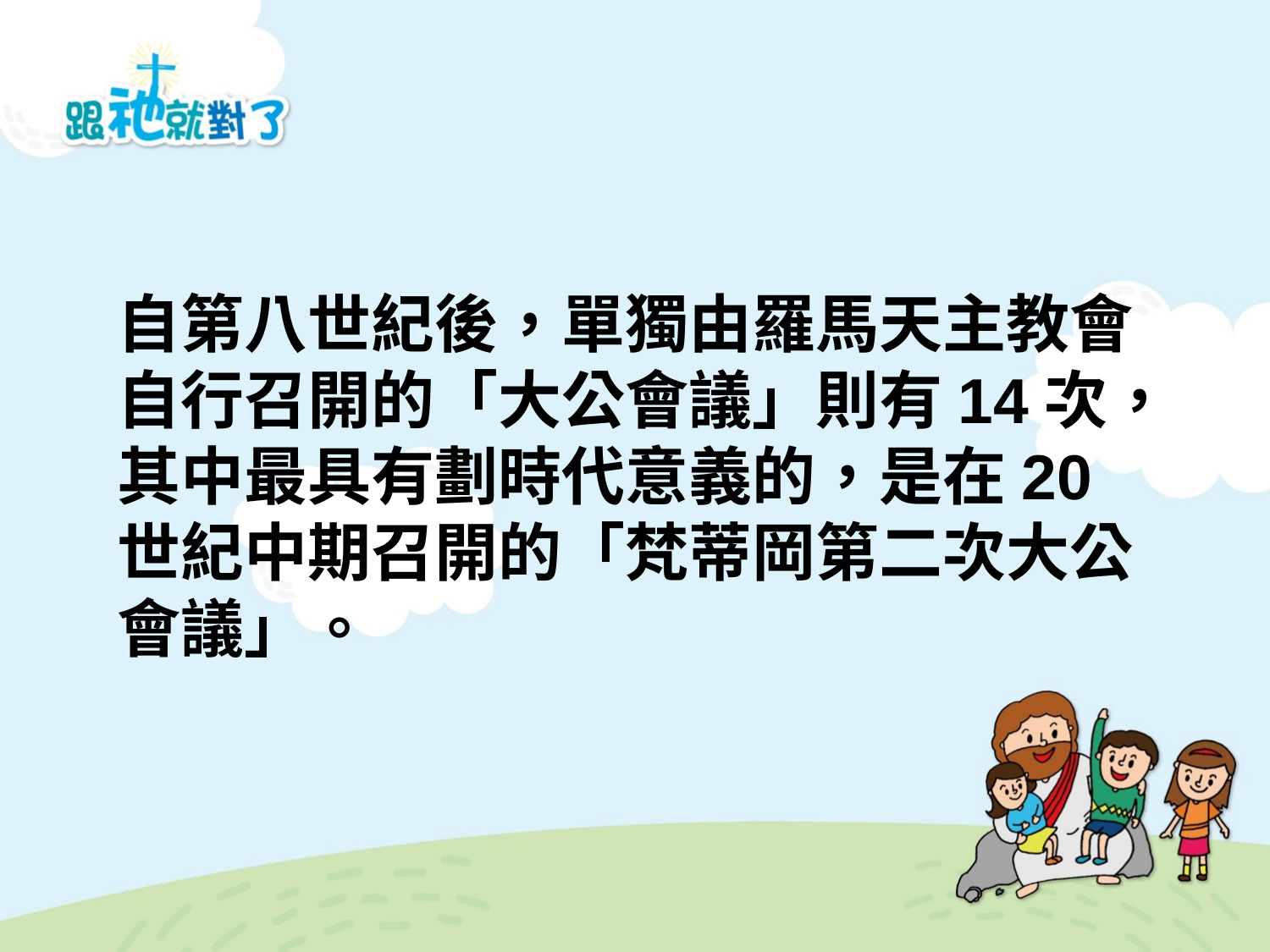

自第八世紀後，單獨由羅馬天主教會自行召開的「大公會議」則有14次，其中最具有劃時代意義的，是在20世紀中期召開的「梵蒂岡第二次大公會議」。